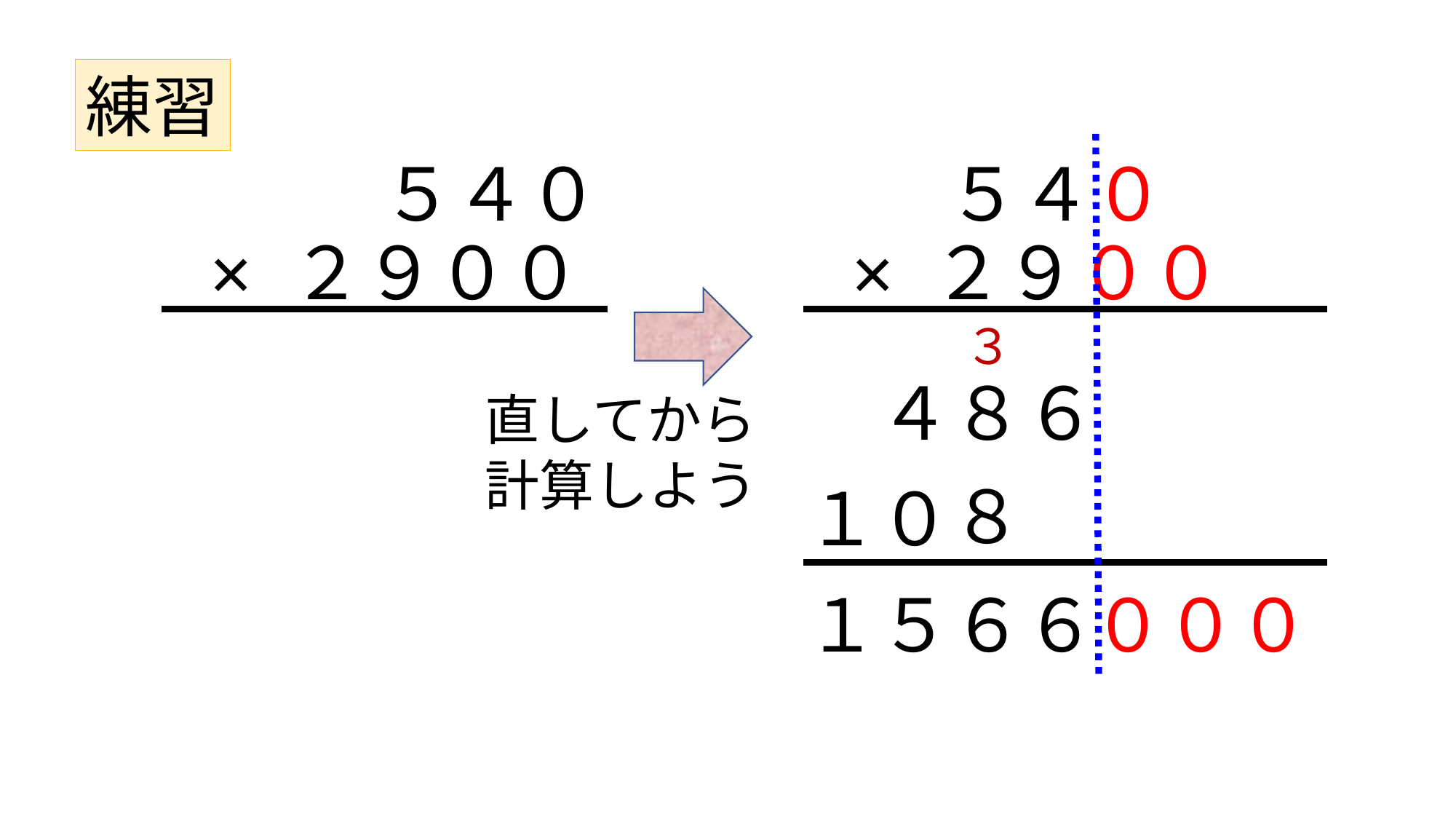

練習
５４０
５４０
× ２９００
× ２９００

３
６
４８
直してから
計算しよう
８
１０
１５６６
０００